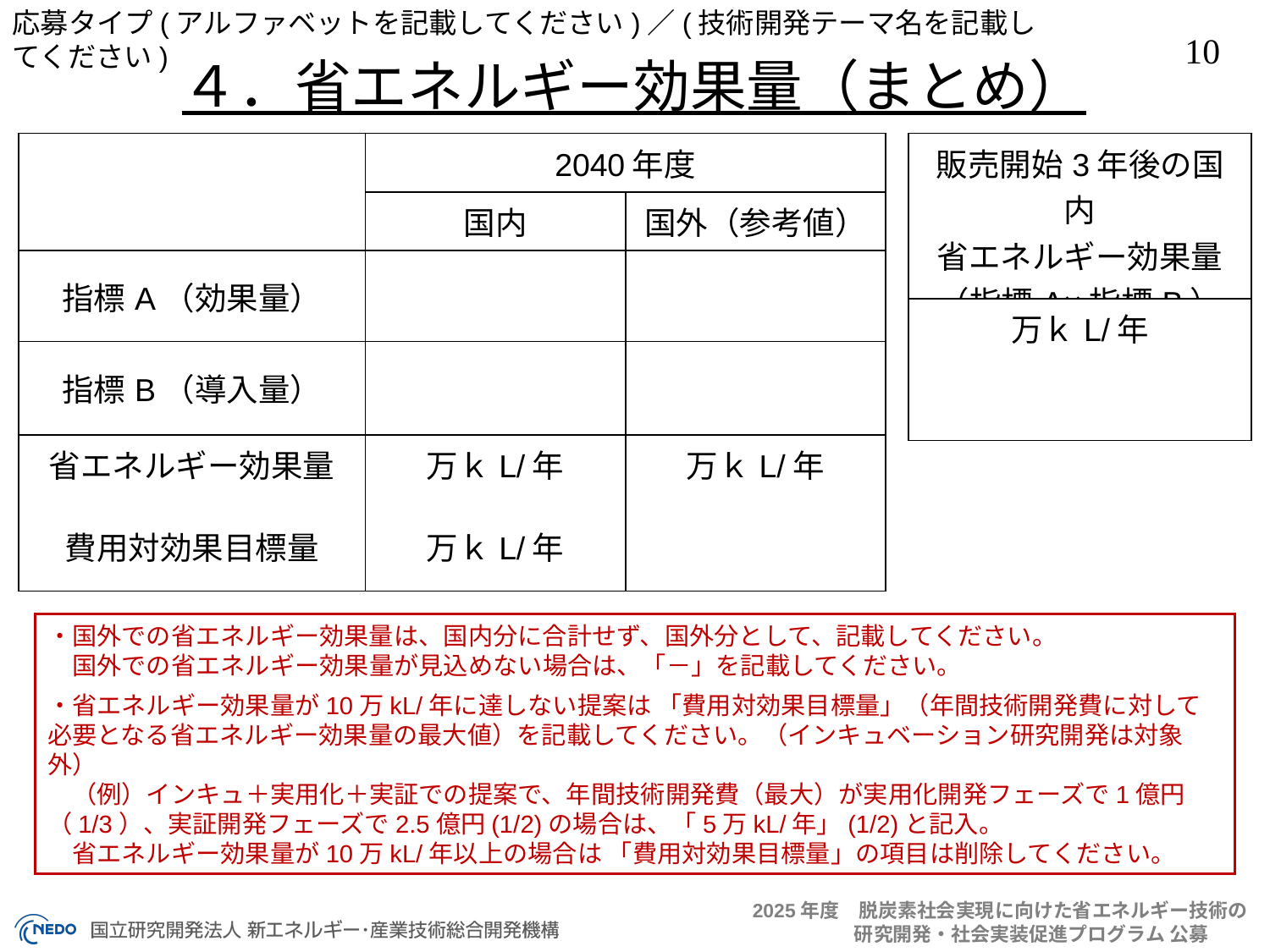

４．省エネルギー効果量（まとめ）
|  | 2040年度 |  |
| --- | --- | --- |
|  | 国内 | 国外（参考値） |
| 指標A（効果量） |  |  |
| 指標B（導入量） |  |  |
| 省エネルギー効果量 費用対効果目標量 | 万ｋL/年 万ｋL/年 | 万ｋL/年 |
| 販売開始3年後の国内 省エネルギー効果量 （指標A×指標B） |
| --- |
| 万ｋL/年 |
・国外での省エネルギー効果量は、国内分に合計せず、国外分として、記載してください。
　国外での省エネルギー効果量が見込めない場合は、「－」を記載してください。
・省エネルギー効果量が10万kL/年に達しない提案は 「費用対効果目標量」（年間技術開発費に対して必要となる省エネルギー効果量の最大値）を記載してください。（インキュベーション研究開発は対象外）
　（例）インキュ＋実用化＋実証での提案で、年間技術開発費（最大）が実用化開発フェーズで1億円（1/3）、実証開発フェーズで2.5億円(1/2)の場合は、「5万kL/年」(1/2)と記入。
　省エネルギー効果量が10万kL/年以上の場合は 「費用対効果目標量」の項目は削除してください。